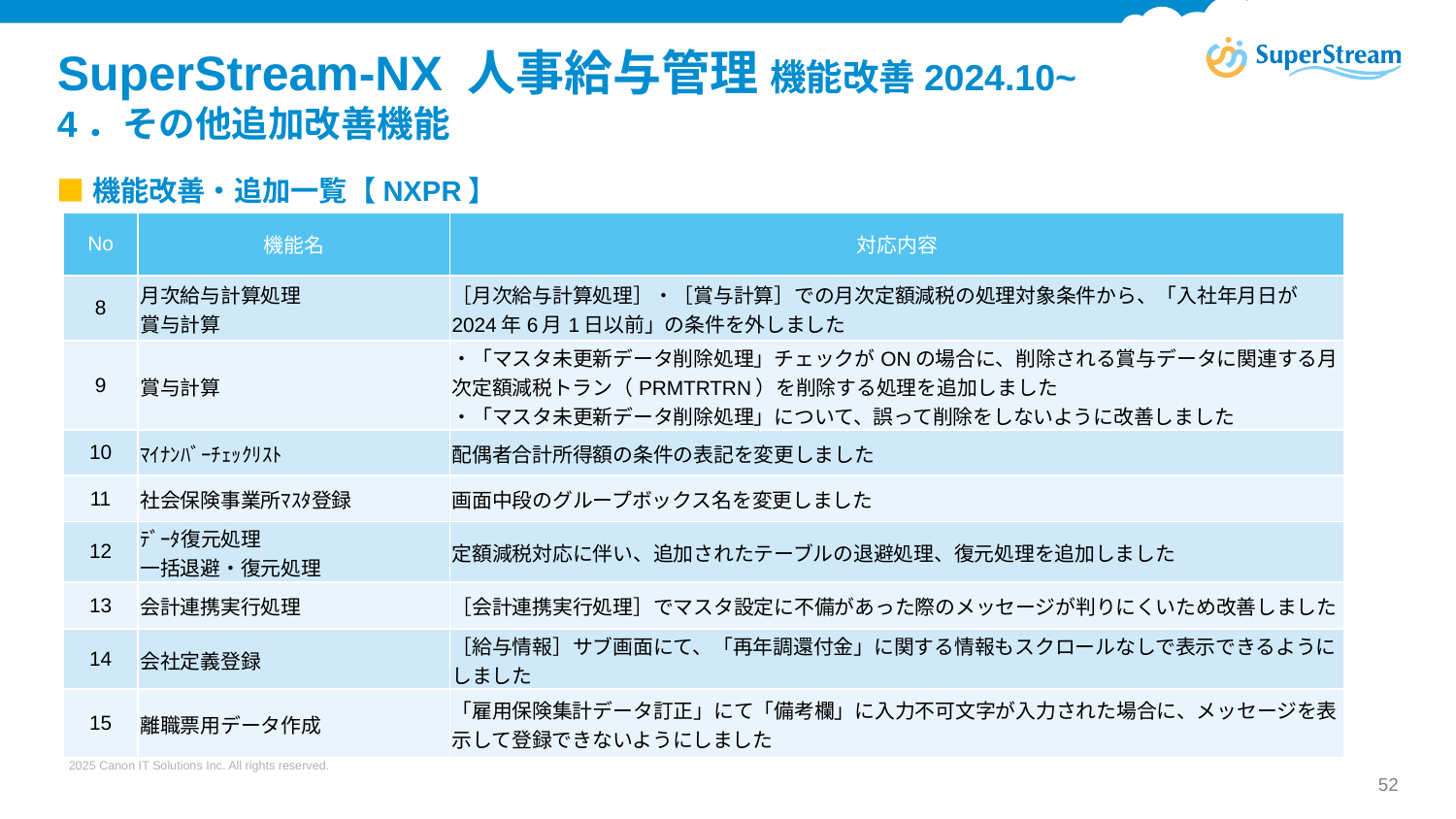

# SuperStream-NX 人事給与管理 機能改善2024.10~　 4．その他追加改善機能
■機能改善・追加一覧【NXPR】

| No | 機能名 | 対応内容 |
| --- | --- | --- |
| 8 | 月次給与計算処理 賞与計算 | ［月次給与計算処理］・［賞与計算］での月次定額減税の処理対象条件から、「入社年月日が2024年6月1日以前」の条件を外しました |
| 9 | 賞与計算 | ・「マスタ未更新データ削除処理」チェックがONの場合に、削除される賞与データに関連する月次定額減税トラン（PRMTRTRN）を削除する処理を追加しました ・「マスタ未更新データ削除処理」について、誤って削除をしないように改善しました |
| 10 | ﾏｲﾅﾝﾊﾞｰﾁｪｯｸﾘｽﾄ | 配偶者合計所得額の条件の表記を変更しました |
| 11 | 社会保険事業所ﾏｽﾀ登録 | 画面中段のグループボックス名を変更しました |
| 12 | ﾃﾞｰﾀ復元処理 一括退避・復元処理 | 定額減税対応に伴い、追加されたテーブルの退避処理、復元処理を追加しました |
| 13 | 会計連携実行処理 | ［会計連携実行処理］でマスタ設定に不備があった際のメッセージが判りにくいため改善しました |
| 14 | 会社定義登録 | ［給与情報］サブ画面にて、「再年調還付金」に関する情報もスクロールなしで表示できるようにしました |
| 15 | 離職票用データ作成 | 「雇用保険集計データ訂正」にて「備考欄」に入力不可文字が入力された場合に、メッセージを表示して登録できないようにしました |
2025 Canon IT Solutions Inc. All rights reserved.
52